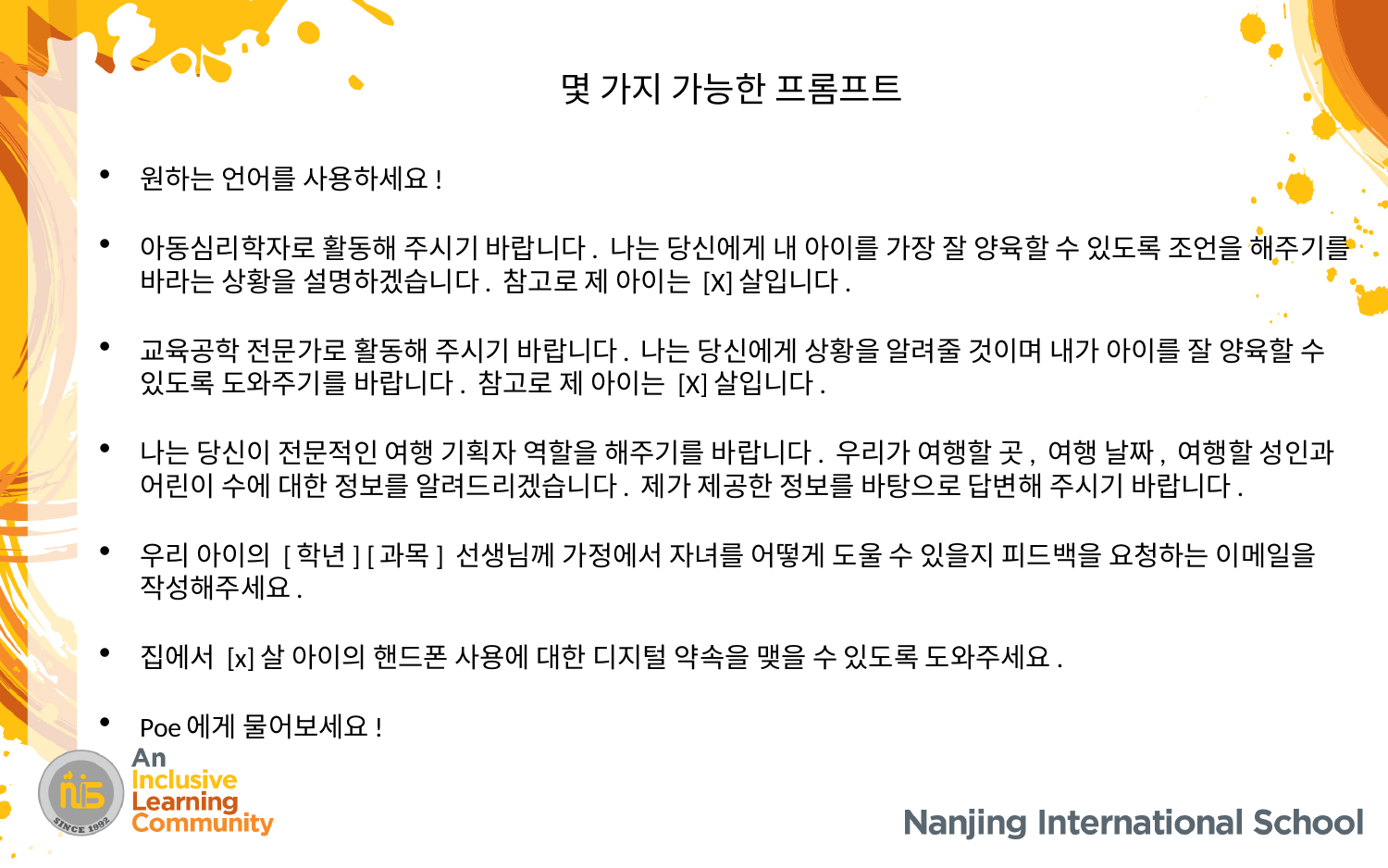

# 몇 가지 가능한 프롬프트
원하는 언어를 사용하세요!
아동심리학자로 활동해 주시기 바랍니다. 나는 당신에게 내 아이를 가장 잘 양육할 수 있도록 조언을 해주기를 바라는 상황을 설명하겠습니다. 참고로 제 아이는 [X]살입니다.
교육공학 전문가로 활동해 주시기 바랍니다. 나는 당신에게 상황을 알려줄 것이며 내가 아이를 잘 양육할 수 있도록 도와주기를 바랍니다. 참고로 제 아이는 [X]살입니다.
나는 당신이 전문적인 여행 기획자 역할을 해주기를 바랍니다. 우리가 여행할 곳, 여행 날짜, 여행할 성인과 어린이 수에 대한 정보를 알려드리겠습니다. 제가 제공한 정보를 바탕으로 답변해 주시기 바랍니다.
우리 아이의 [학년] [과목] 선생님께 가정에서 자녀를 어떻게 도울 수 있을지 피드백을 요청하는 이메일을 작성해주세요.
집에서 [x]살 아이의 핸드폰 사용에 대한 디지털 약속을 맺을 수 있도록 도와주세요.
Poe에게 물어보세요!